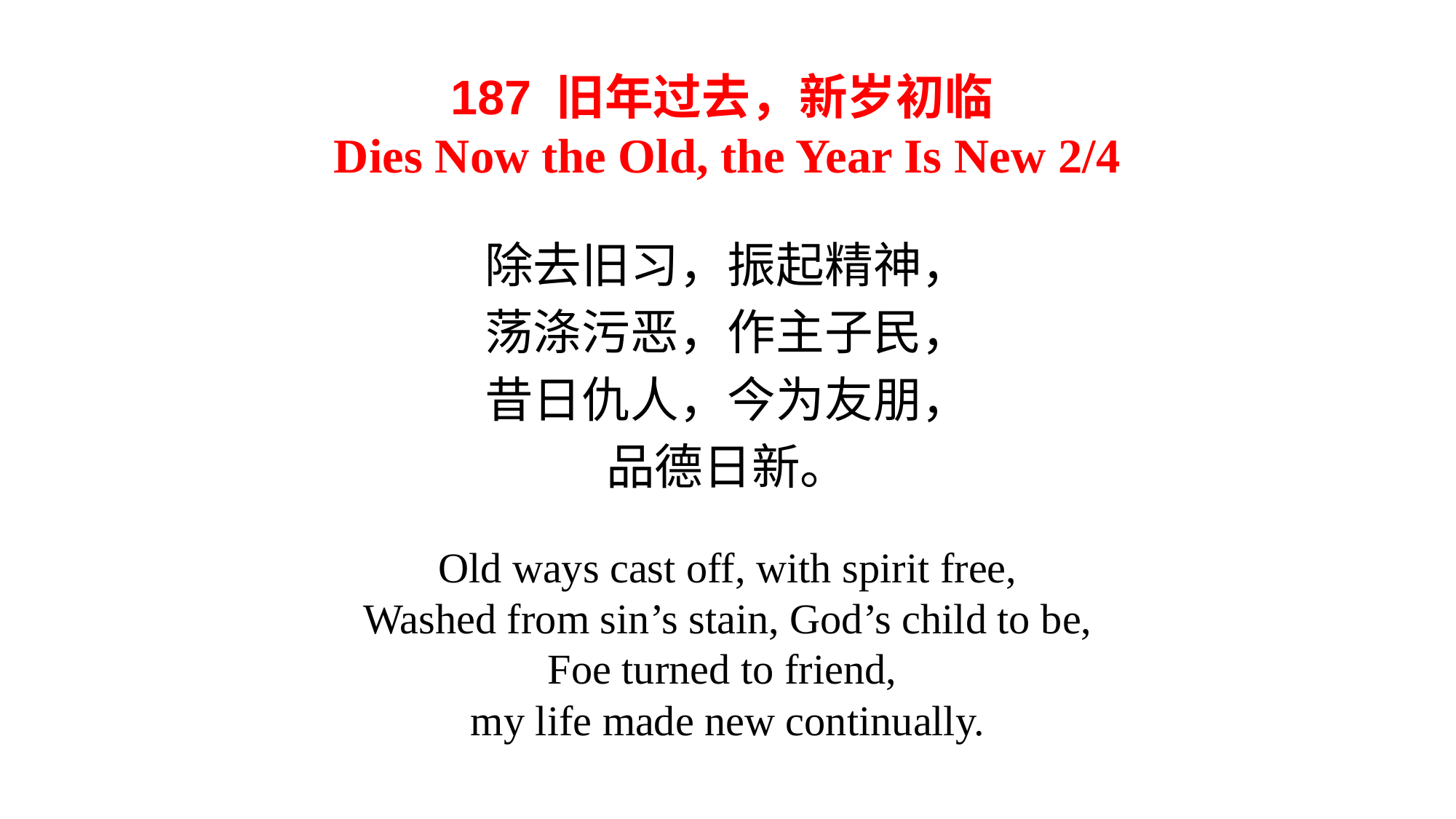

187 旧年过去，新岁初临
Dies Now the Old, the Year Is New 2/4
除去旧习，振起精神，
荡涤污恶，作主子民，
昔日仇人，今为友朋，
品德日新。

Old ways cast off, with spirit free,
Washed from sin’s stain, God’s child to be,
Foe turned to friend,
my life made new continually.